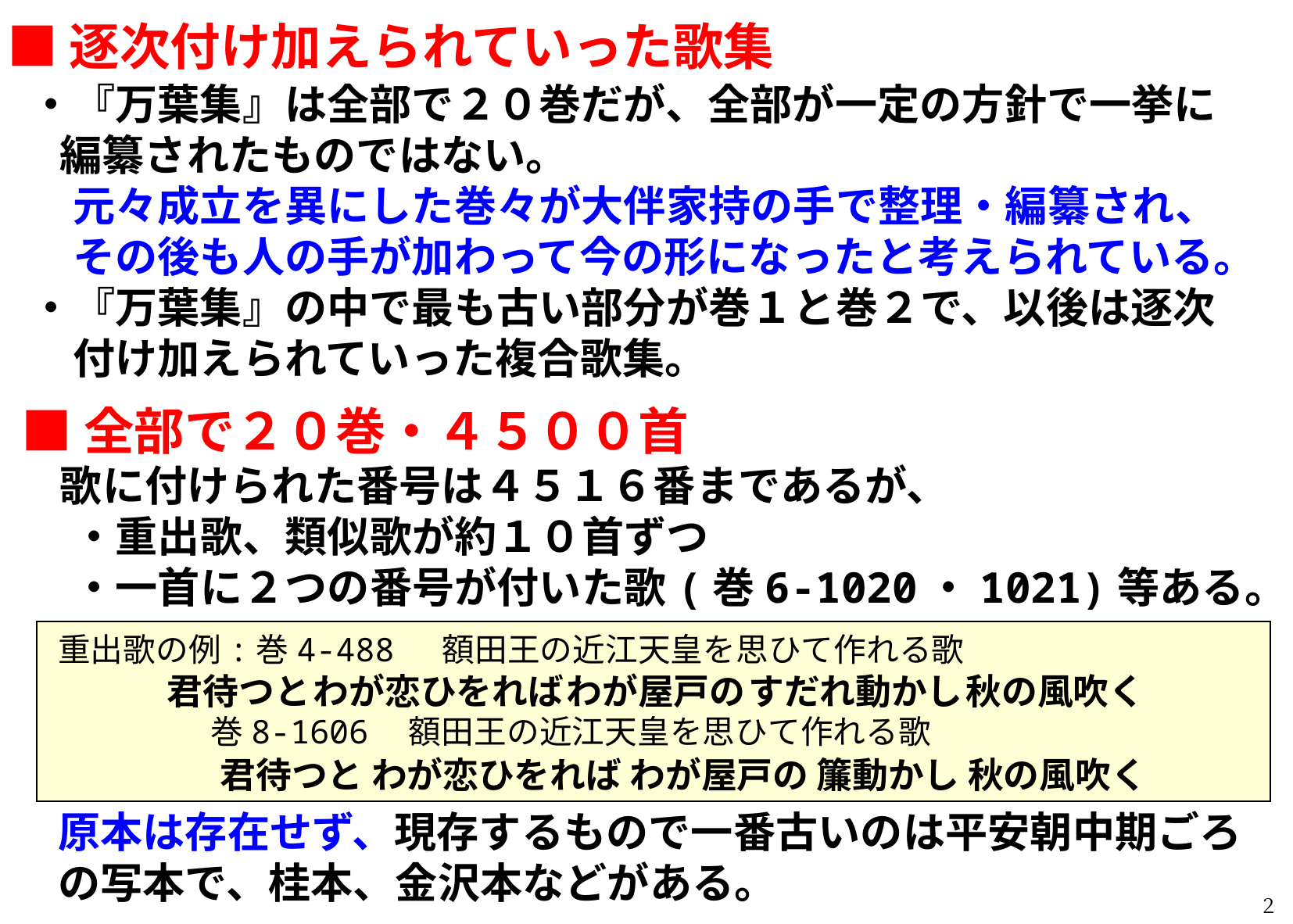

■逐次付け加えられていった歌集

・『万葉集』は全部で２０巻だが、全部が一定の方針で一挙に
  編纂されたものではない。
　元々成立を異にした巻々が大伴家持の手で整理・編纂され、
　その後も人の手が加わって今の形になったと考えられている。
・『万葉集』の中で最も古い部分が巻１と巻２で、以後は逐次
　付け加えられていった複合歌集。
■全部で２０巻・４５００首
   歌に付けられた番号は４５１６番まであるが、
　 ・重出歌、類似歌が約１０首ずつ
　 ・一首に２つの番号が付いた歌(巻6-1020・1021)等ある。

重出歌の例:巻4-488　 額田王の近江天皇を思ひて作れる歌
　        君待つと わが恋ひをれば わが屋戸の すだれ動かし 秋の風吹く
          　　 巻8-1606　額田王の近江天皇を思ひて作れる歌
          　　  君待つと わが恋ひをれば わが屋戸の 簾動かし 秋の風吹く
原本は存在せず、現存するもので一番古いのは平安朝中期ごろの写本で、桂本、金沢本などがある。
２